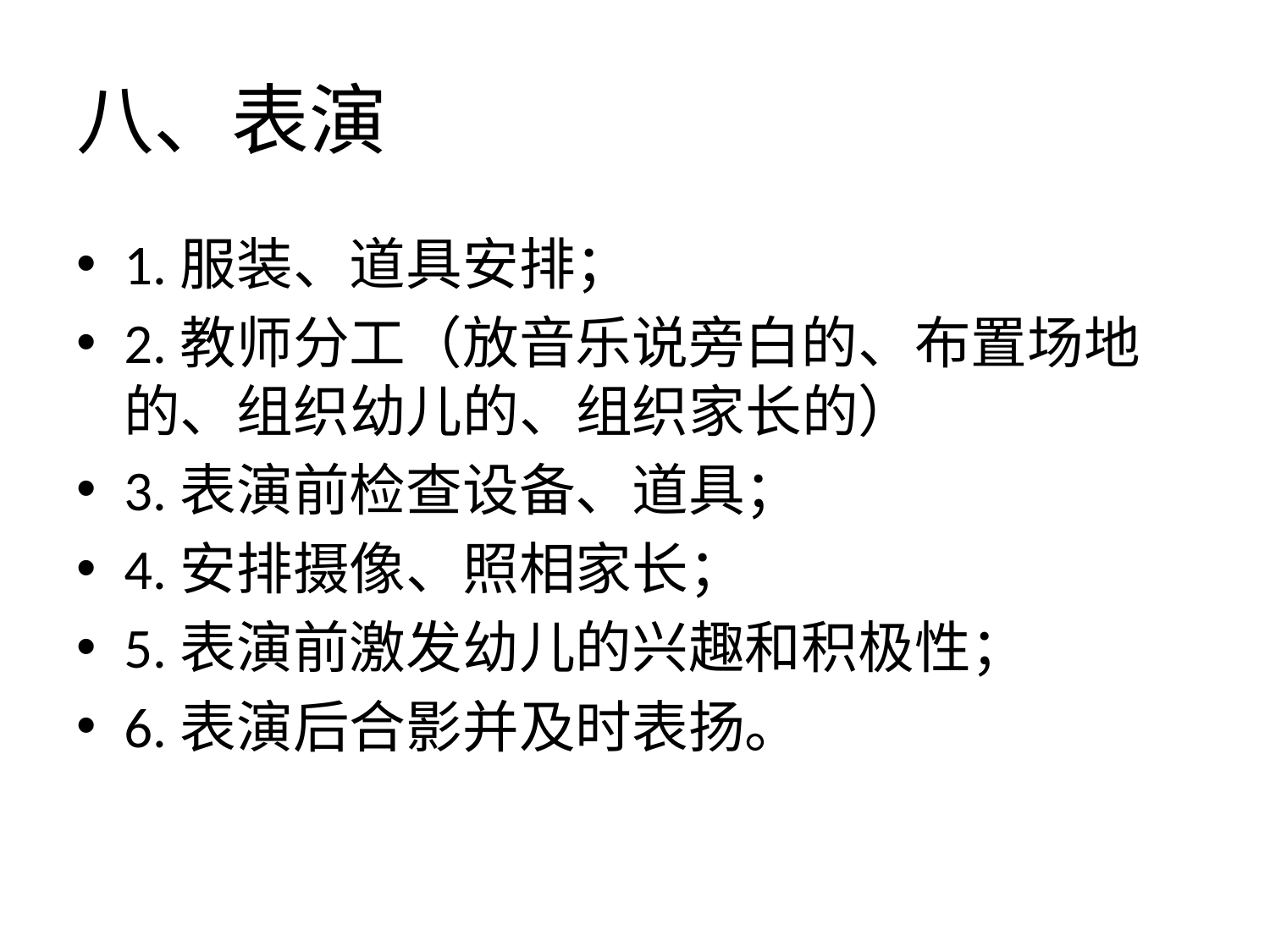

# 八、表演
1.服装、道具安排；
2.教师分工（放音乐说旁白的、布置场地的、组织幼儿的、组织家长的）
3.表演前检查设备、道具；
4.安排摄像、照相家长；
5.表演前激发幼儿的兴趣和积极性；
6.表演后合影并及时表扬。